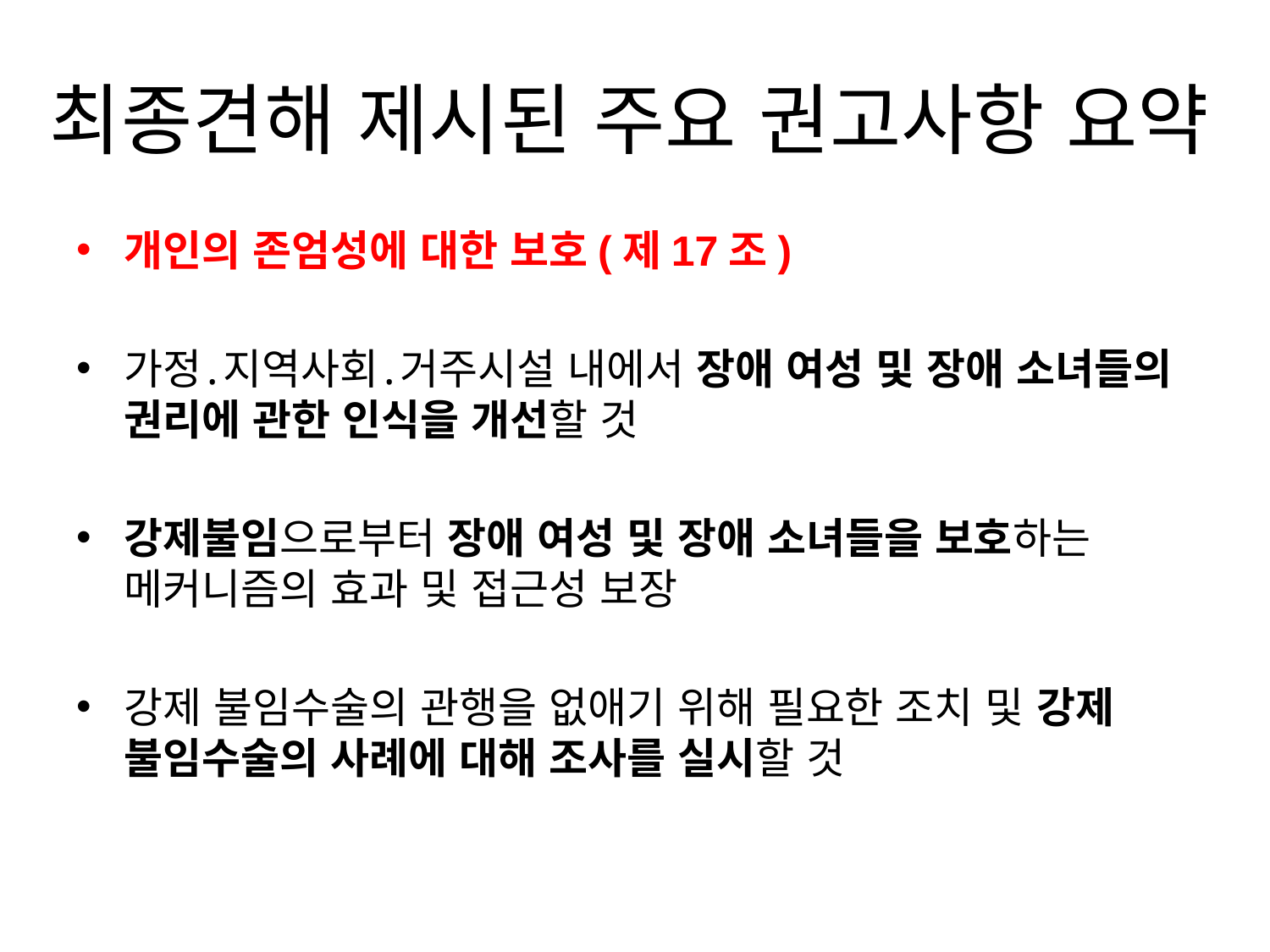

# 최종견해 제시된 주요 권고사항 요약
개인의 존엄성에 대한 보호(제17조)

가정․지역사회․거주시설 내에서 장애 여성 및 장애 소녀들의 권리에 관한 인식을 개선할 것

강제불임으로부터 장애 여성 및 장애 소녀들을 보호하는 메커니즘의 효과 및 접근성 보장

강제 불임수술의 관행을 없애기 위해 필요한 조치 및 강제 불임수술의 사례에 대해 조사를 실시할 것